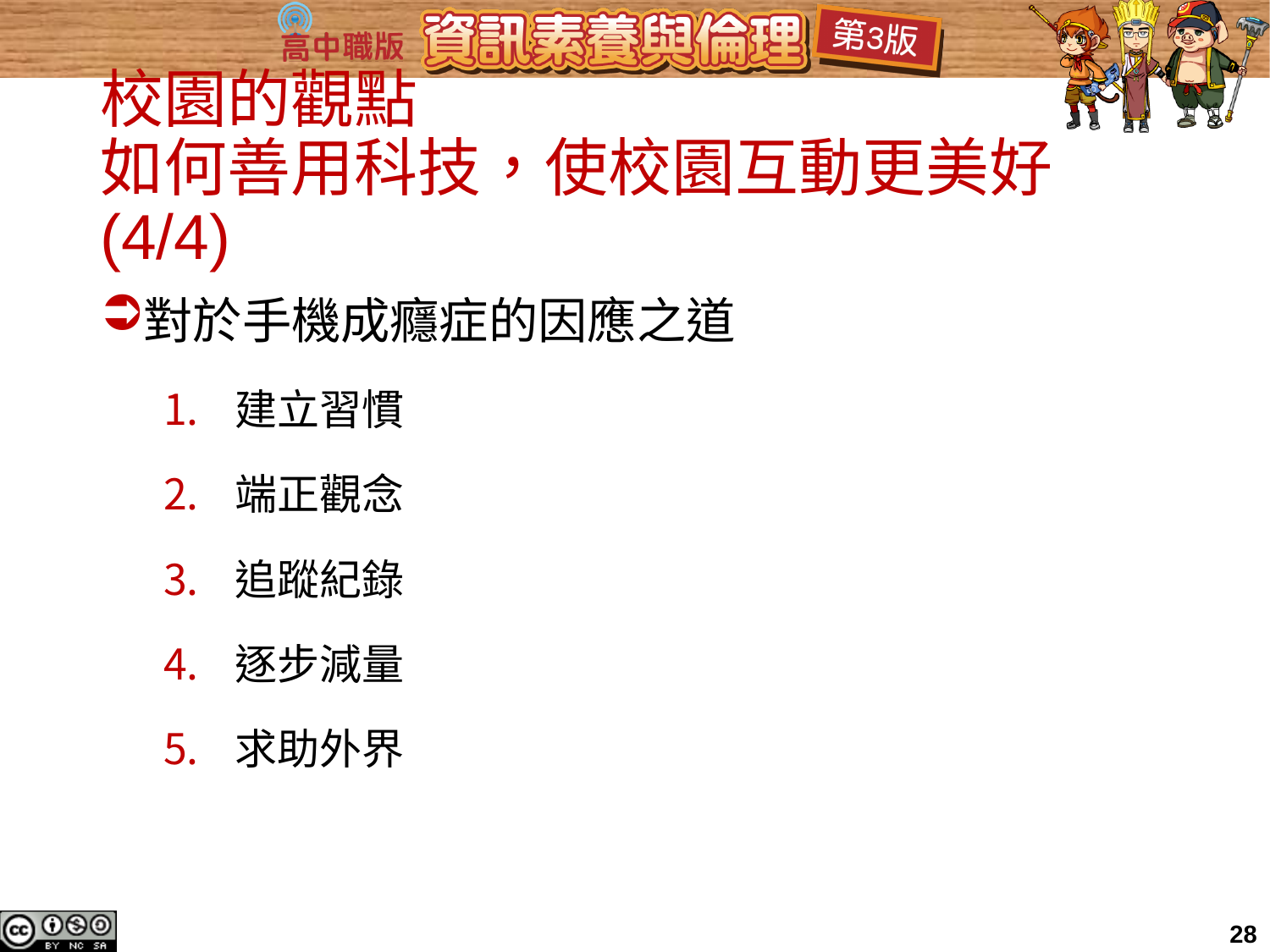

# 校園的觀點 如何善用科技，使校園互動更美好(4/4)
對於手機成癮症的因應之道
建立習慣
端正觀念
追蹤紀錄
逐步減量
求助外界
28